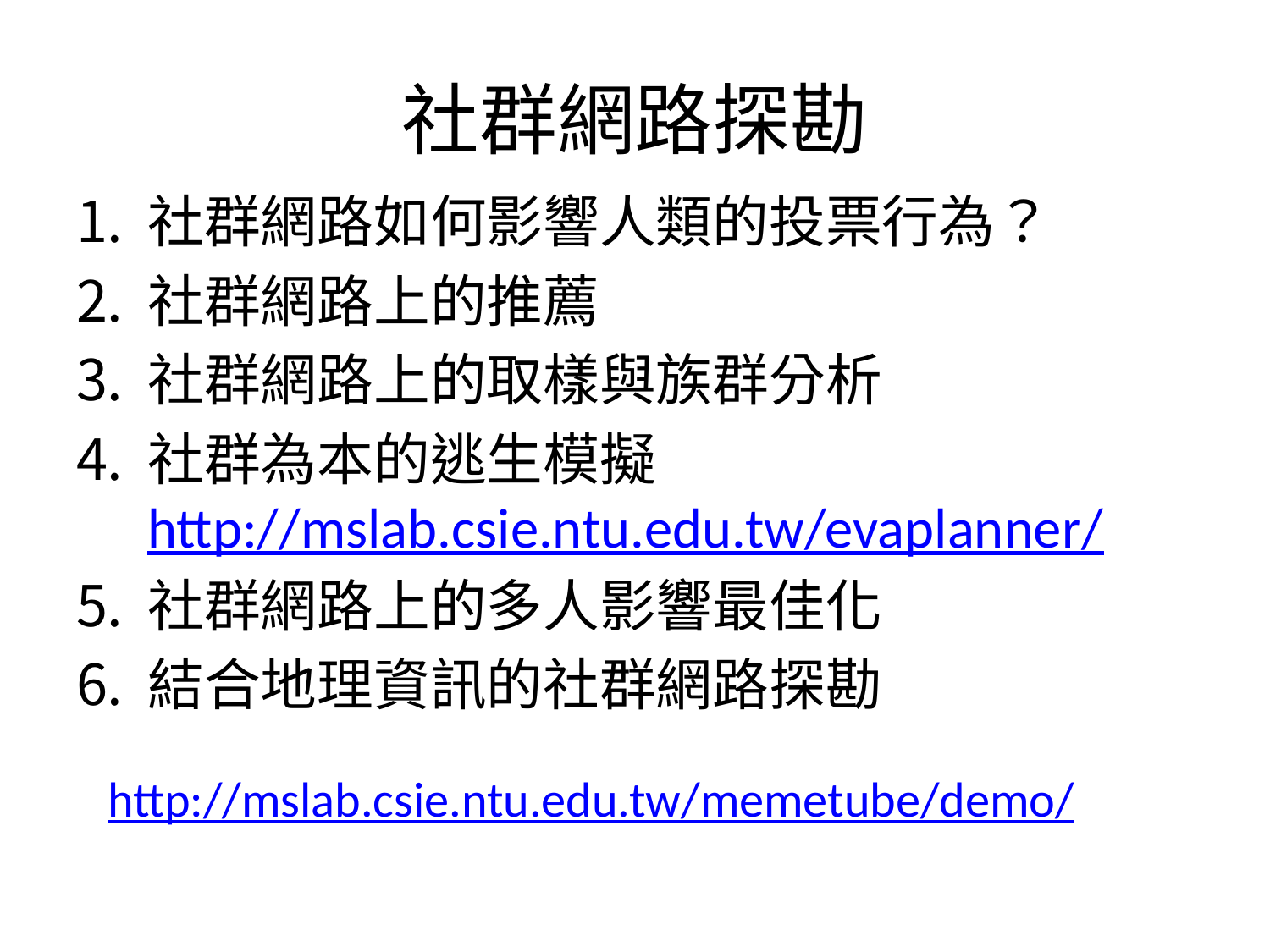

# 社群網路探勘
社群網路如何影響人類的投票行為？
社群網路上的推薦
社群網路上的取樣與族群分析
社群為本的逃生模擬 http://mslab.csie.ntu.edu.tw/evaplanner/
社群網路上的多人影響最佳化
結合地理資訊的社群網路探勘
http://mslab.csie.ntu.edu.tw/memetube/demo/